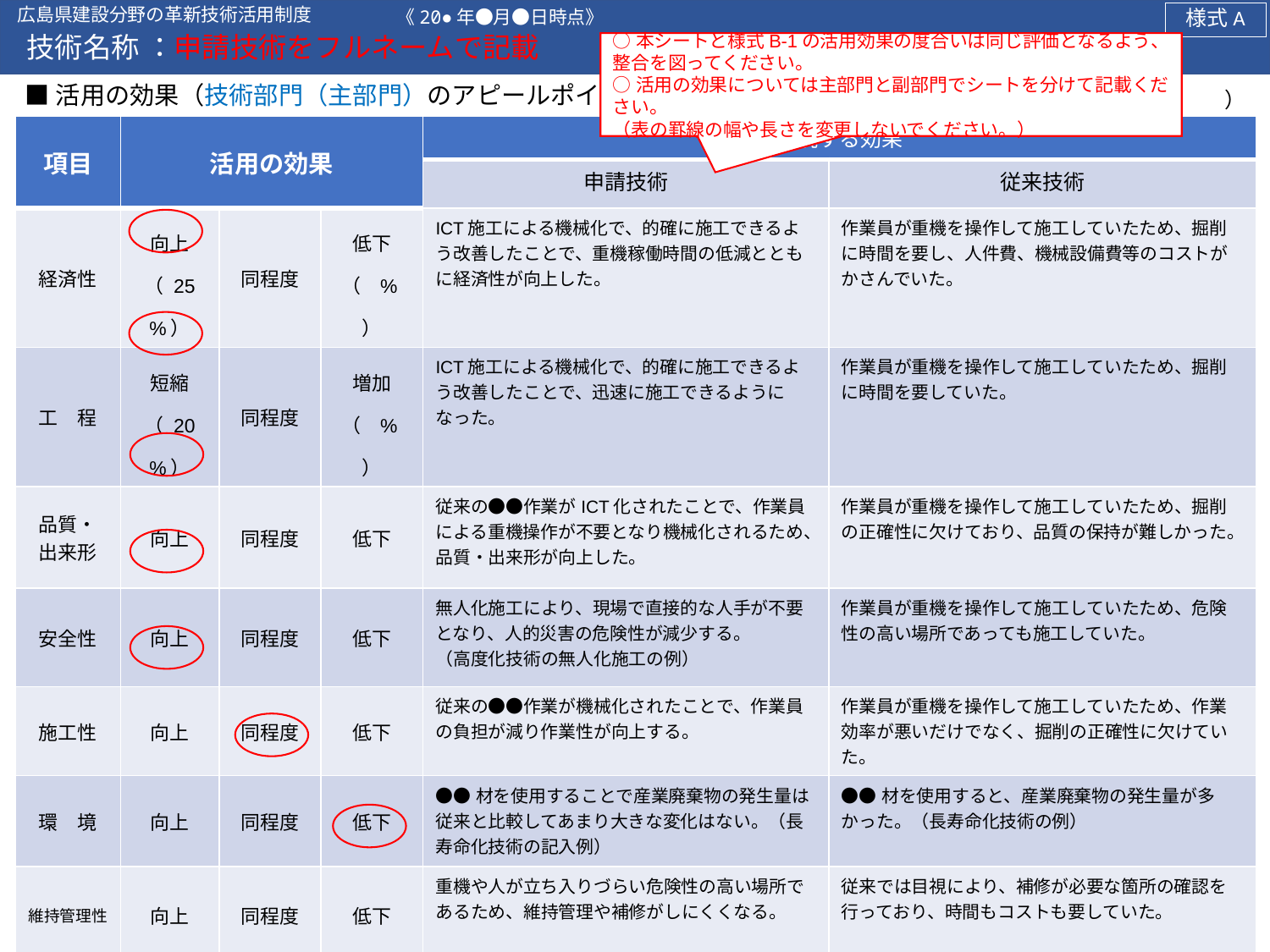

広島県建設分野の革新技術活用制度
《20●年●月●日時点》
様式A
技術名称 ：申請技術をフルネームで記載
申請者名：●●●株式会社
○本シートと様式B-1の活用効果の度合いは同じ評価となるよう、整合を図ってください。
○活用の効果については主部門と副部門でシートを分けて記載ください。
（表の罫線の幅や長さを変更しないでください。）
■活用の効果（技術部門（主部門）のアピールポイント）
※従来技術名（○○○○○　　　　　　　　　　）
| 項目 | 活用の効果 |  |  | 発現する効果 |  |
| --- | --- | --- | --- | --- | --- |
|  |  |  |  | 申請技術 | 従来技術 |
| 経済性 | 向上 （ 25 %） | 同程度 | 低下 （ %） | ICT施工による機械化で、的確に施工できるよう改善したことで、重機稼働時間の低減とともに経済性が向上した。 | 作業員が重機を操作して施工していたため、掘削に時間を要し、人件費、機械設備費等のコストがかさんでいた。 |
| 工　程 | 短縮 （ 20 %） | 同程度 | 増加 （ %） | ICT施工による機械化で、的確に施工できるよう改善したことで、迅速に施工できるようになった。 | 作業員が重機を操作して施工していたため、掘削に時間を要していた。 |
| 品質・ 出来形 | 向上 | 同程度 | 低下 | 従来の●●作業がICT化されたことで、作業員による重機操作が不要となり機械化されるため、品質・出来形が向上した。 | 作業員が重機を操作して施工していたため、掘削の正確性に欠けており、品質の保持が難しかった。 |
| 安全性 | 向上 | 同程度 | 低下 | 無人化施工により、現場で直接的な人手が不要となり、人的災害の危険性が減少する。 （高度化技術の無人化施工の例） | 作業員が重機を操作して施工していたため、危険性の高い場所であっても施工していた。 |
| 施工性 | 向上 | 同程度 | 低下 | 従来の●●作業が機械化されたことで、作業員の負担が減り作業性が向上する。 | 作業員が重機を操作して施工していたため、作業効率が悪いだけでなく、掘削の正確性に欠けていた。 |
| 環　境 | 向上 | 同程度 | 低下 | ●●材を使用することで産業廃棄物の発生量は従来と比較してあまり大きな変化はない。（長寿命化技術の記入例） | ●●材を使用すると、産業廃棄物の発生量が多かった。（長寿命化技術の例） |
| 維持管理性 | 向上 | 同程度 | 低下 | 重機や人が立ち入りづらい危険性の高い場所であるため、維持管理や補修がしにくくなる。 | 従来では目視により、補修が必要な箇所の確認を行っており、時間もコストも要していた。 |
| その他 | 向上 | 同程度 | 低下 | 該当なし | 該当なし |